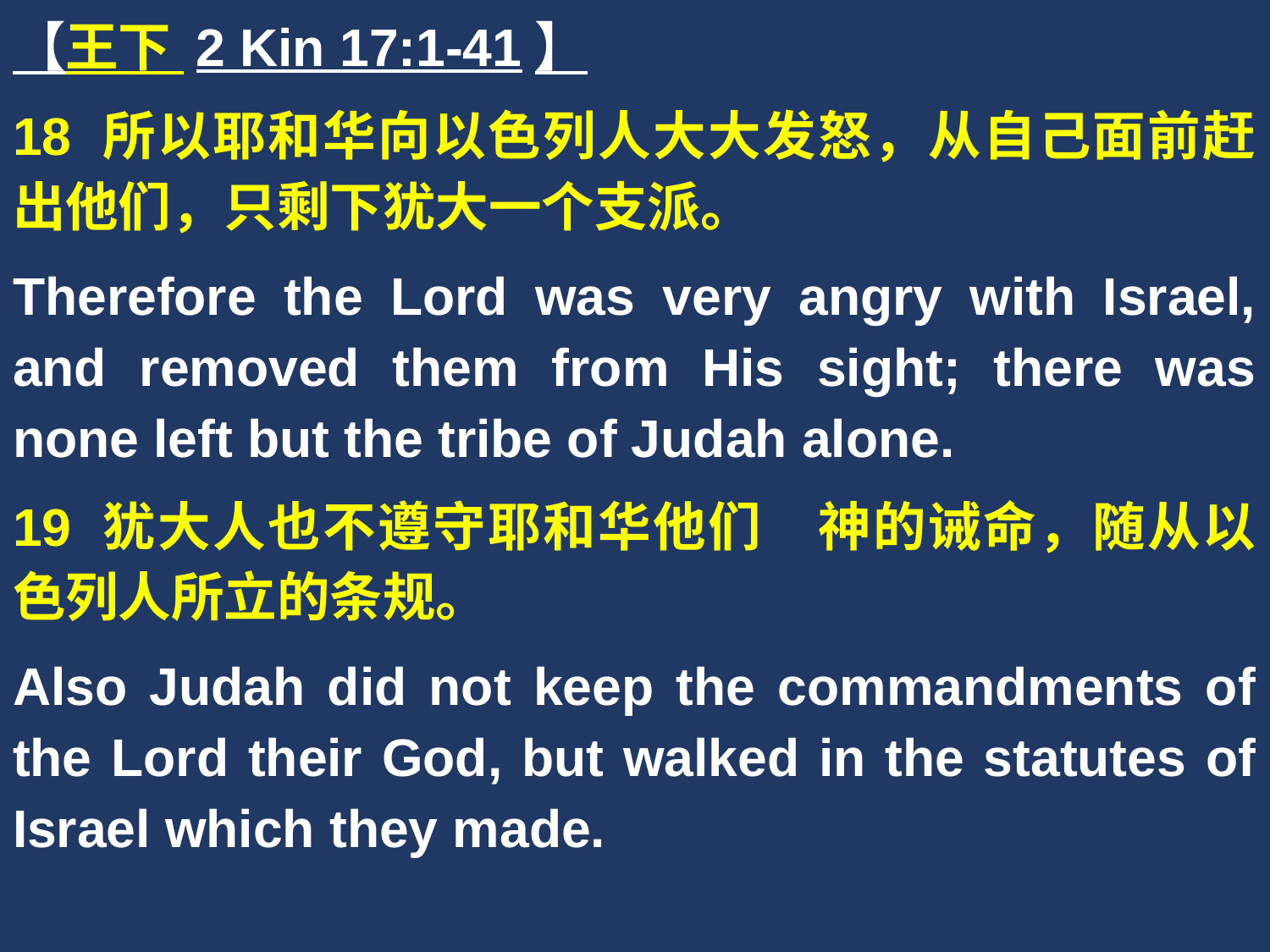

【王下 2 Kin 17:1-41】
18 所以耶和华向以色列人大大发怒，从自己面前赶出他们，只剩下犹大一个支派。
Therefore the Lord was very angry with Israel, and removed them from His sight; there was none left but the tribe of Judah alone.
19 犹大人也不遵守耶和华他们　神的诫命，随从以色列人所立的条规。
Also Judah did not keep the commandments of the Lord their God, but walked in the statutes of Israel which they made.